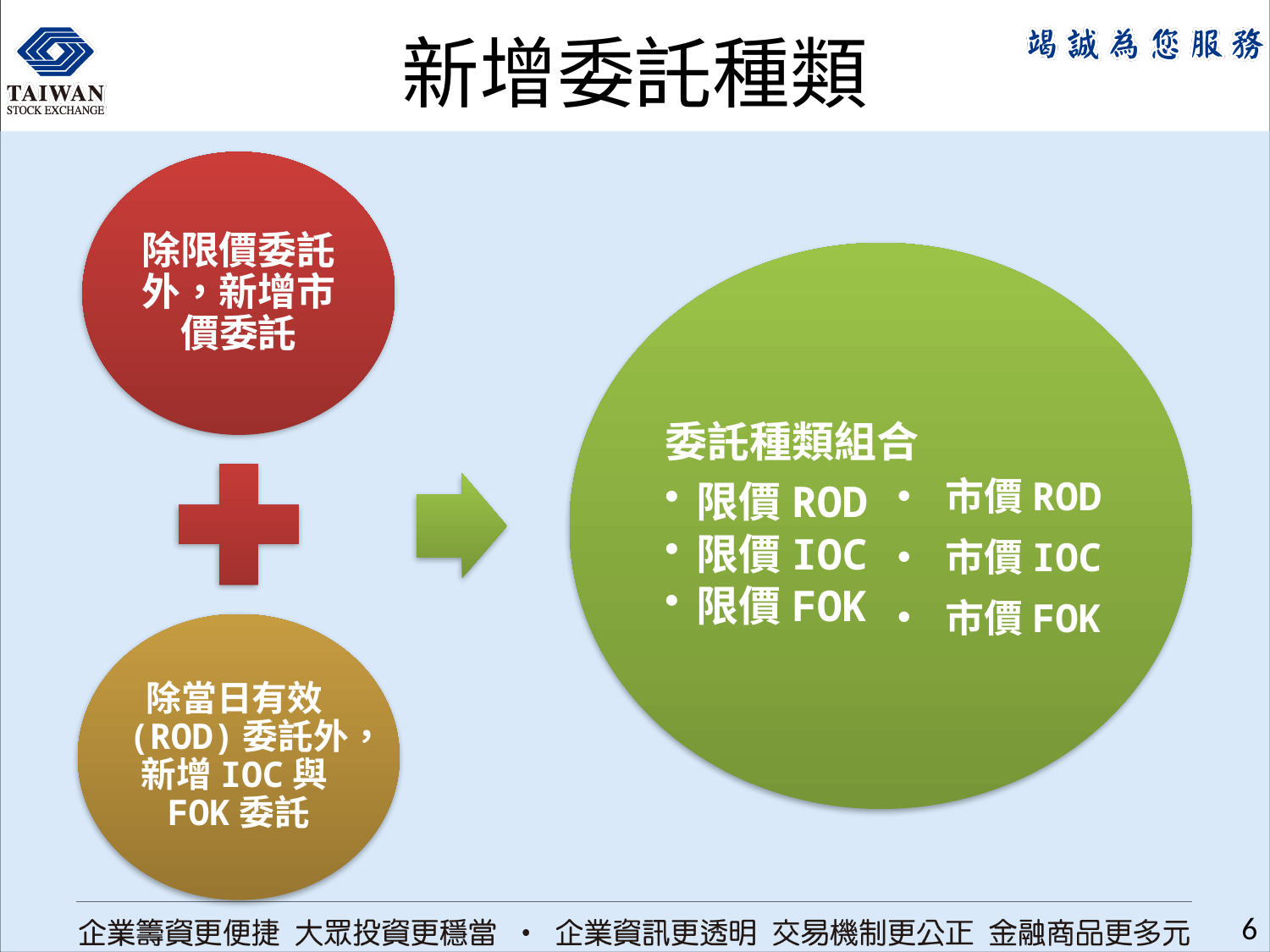

# 新增委託種類
除限價委託外，新增市價委託

除當日有效(ROD)委託外，新增IOC與FOK委託

委託種類組合
限價ROD
限價IOC
限價FOK
市價ROD
市價IOC
市價FOK